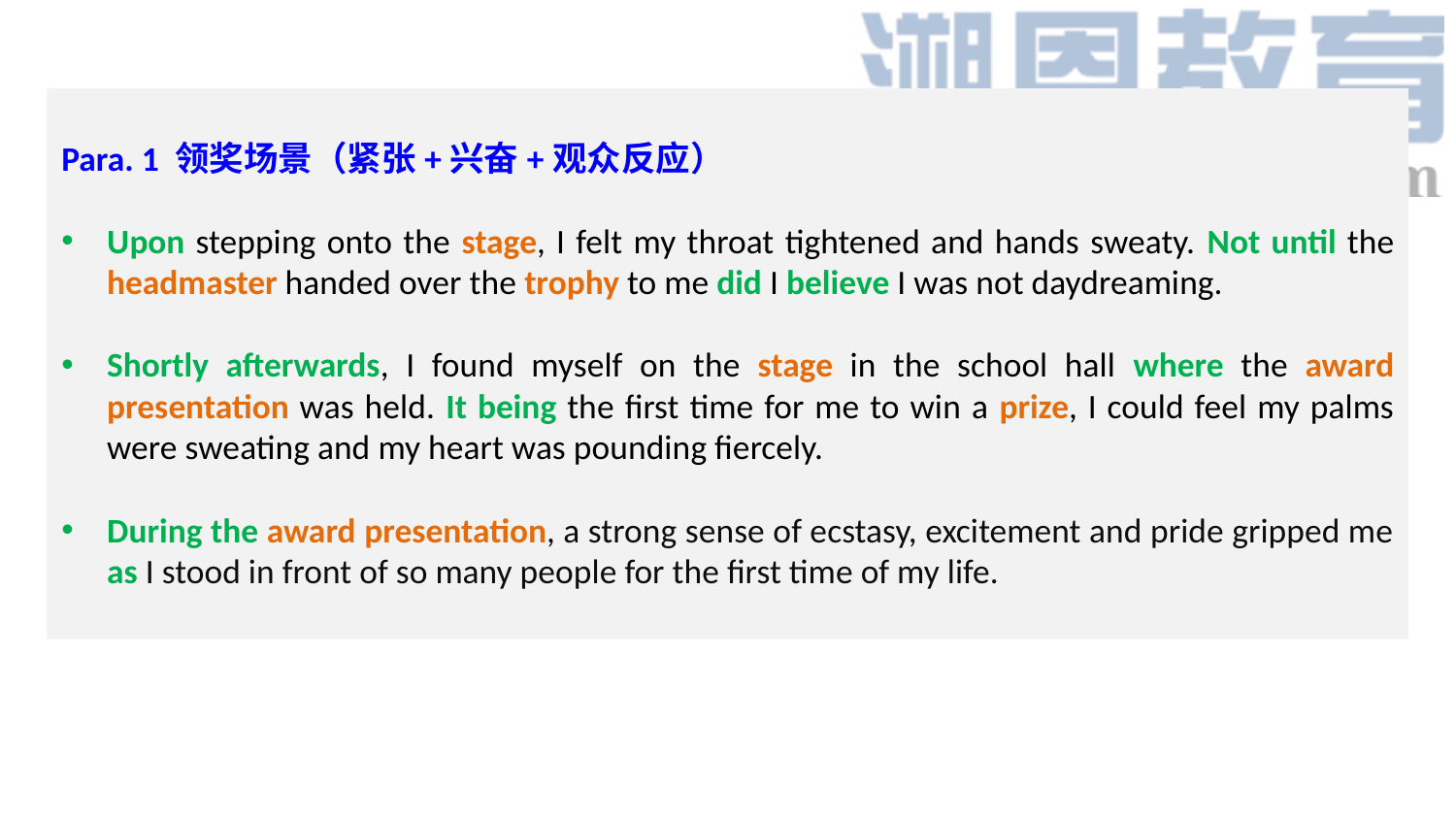

Para. 1 领奖场景（紧张+兴奋+观众反应）

Upon stepping onto the stage, I felt my throat tightened and hands sweaty. Not until the headmaster handed over the trophy to me did I believe I was not daydreaming.

Shortly afterwards, I found myself on the stage in the school hall where the award presentation was held. It being the first time for me to win a prize, I could feel my palms were sweating and my heart was pounding fiercely.

During the award presentation, a strong sense of ecstasy, excitement and pride gripped me as I stood in front of so many people for the first time of my life.